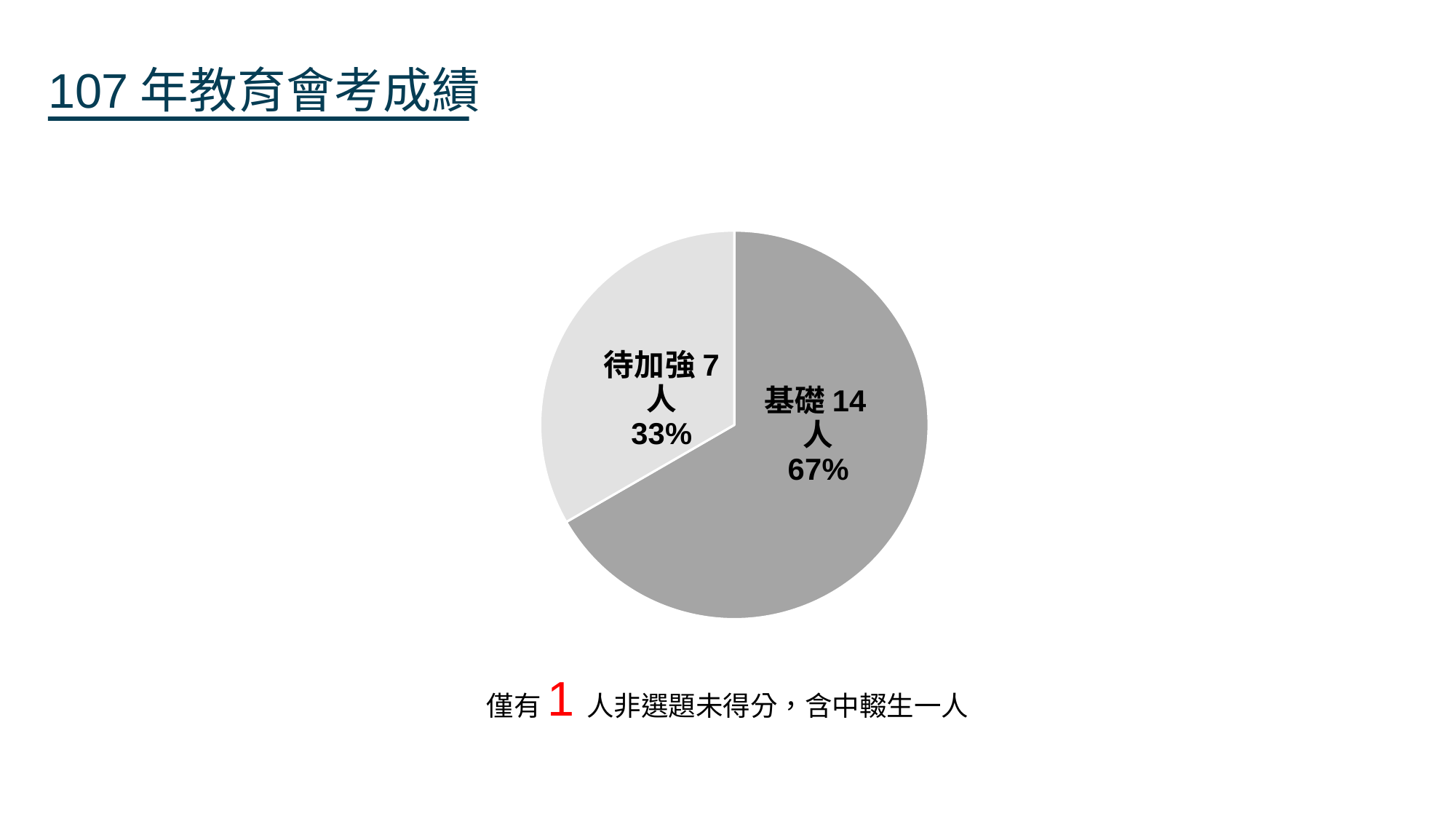

107年教育會考成績

### Chart

| Category | 成績 |
|---|---|
| 精熟0人 | 0.0 |
| 基礎14人 | 14.0 |
| 待加強7人 | 7.0 |
僅有1人非選題未得分，含中輟生一人